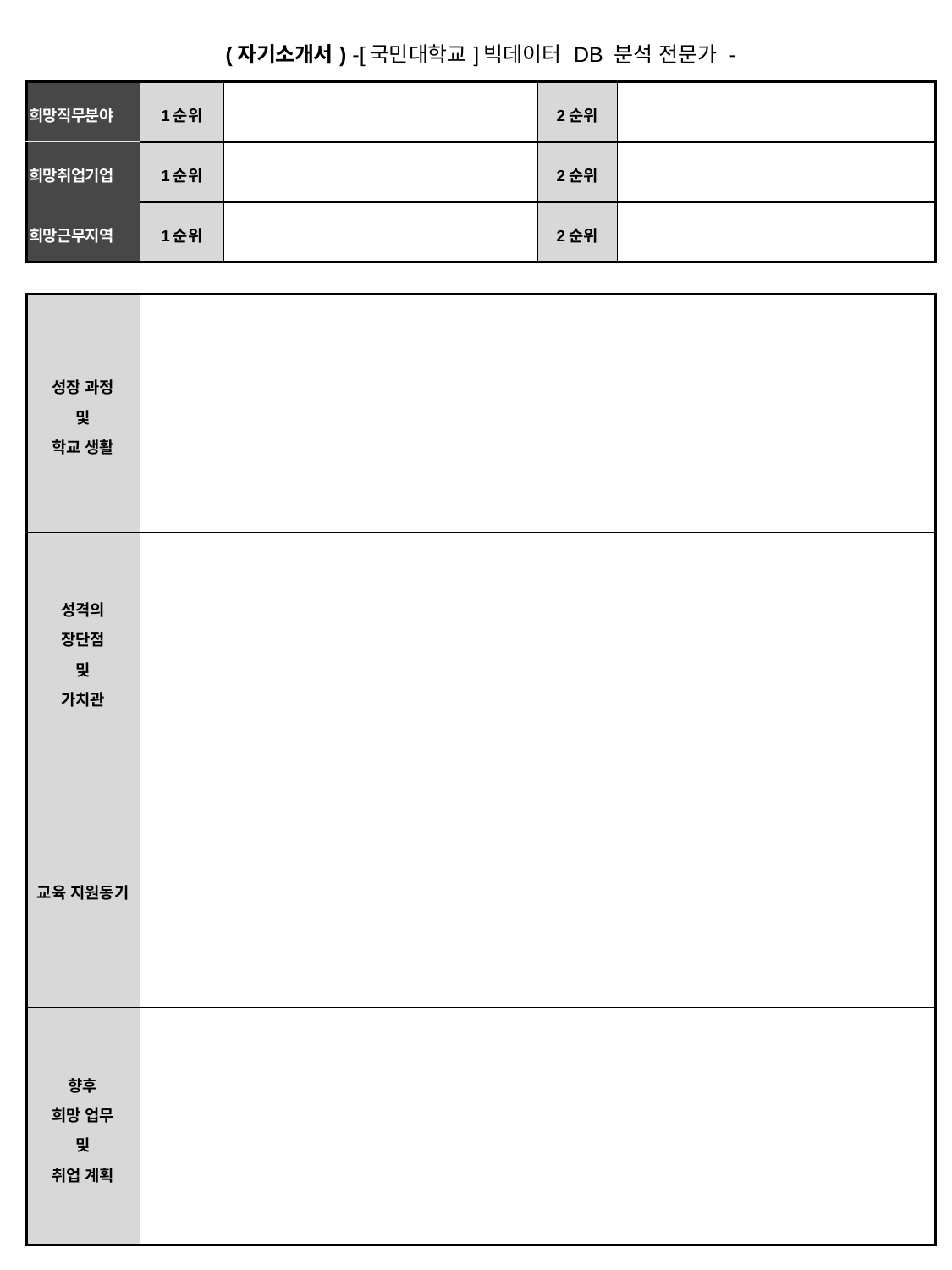

| (자기소개서) -[국민대학교]빅데이터 DB 분석 전문가 - |  |  |  |  |
| --- | --- | --- | --- | --- |
| 희망직무분야 | 1순위 |  | 2순위 |  |
| 희망취업기업 | 1순위 |  | 2순위 |  |
| 희망근무지역 | 1순위 |  | 2순위 |  |
|  |  |  |  |  |
| 성장 과정 및 학교 생활 |  |  |  |  |
| 성격의 장단점 및 가치관 |  |  |  |  |
| 교육 지원동기 |  |  |  |  |
| 향후 희망 업무 및 취업 계획 |  |  |  |  |